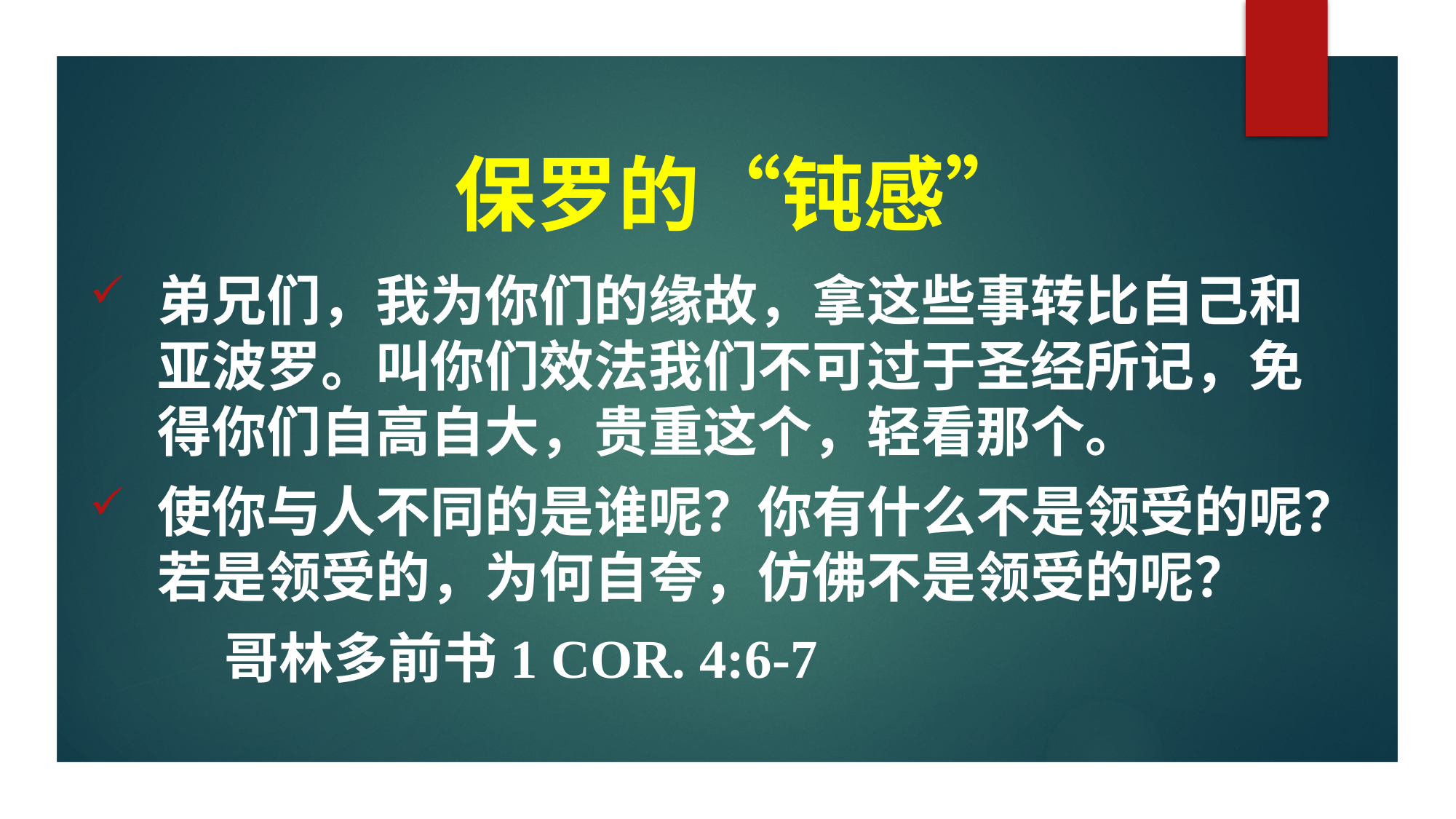

# 保罗的“钝感”
弟兄们，我为你们的缘故，拿这些事转比自己和亚波罗。叫你们效法我们不可过于圣经所记，免得你们自高自大，贵重这个，轻看那个。
使你与人不同的是谁呢？你有什么不是领受的呢？若是领受的，为何自夸，仿佛不是领受的呢？
	 哥林多前书1 Cor. 4:6-7